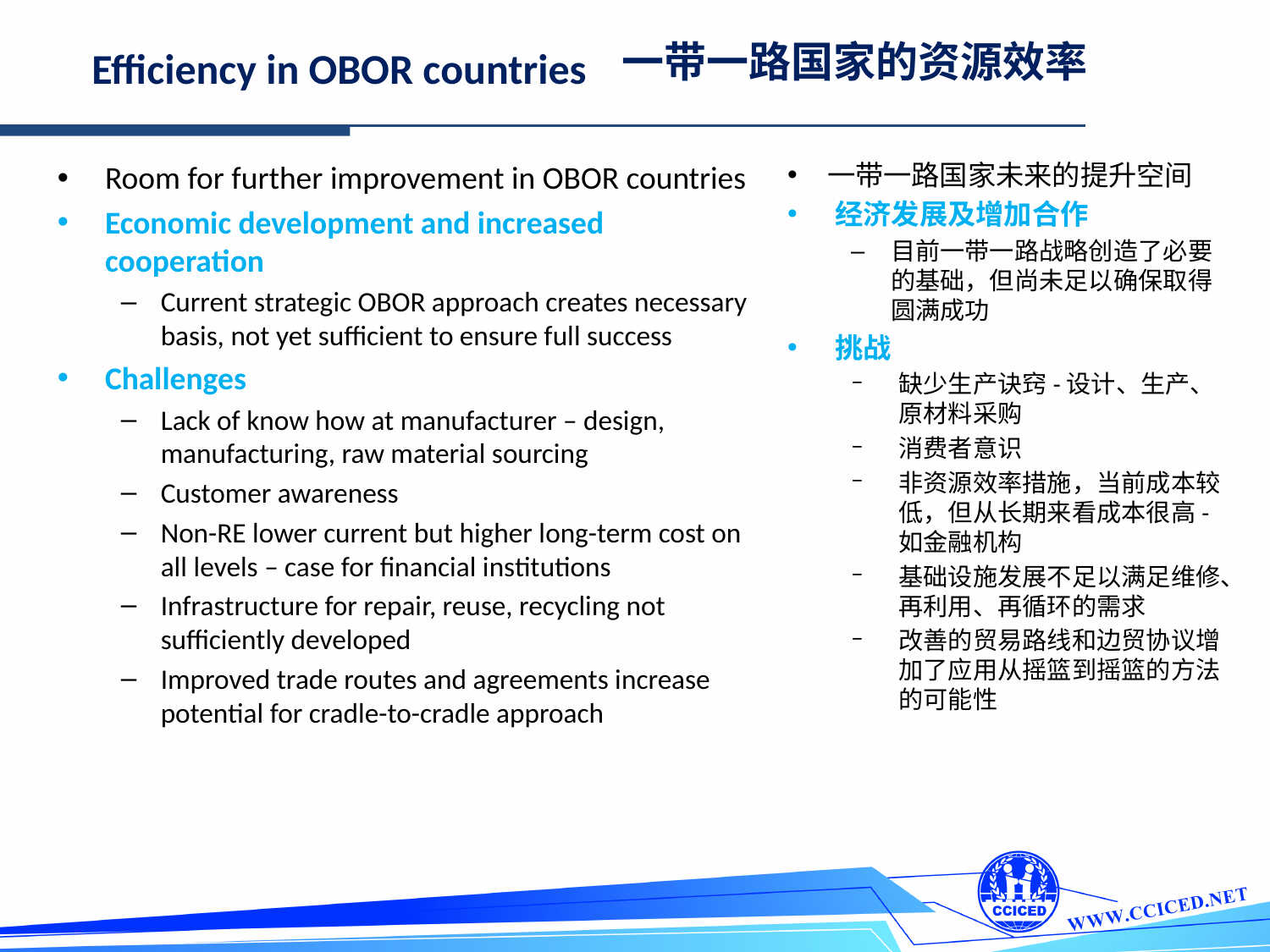

一带一路国家的资源效率
Efficiency in OBOR countries
一带一路国家未来的提升空间
经济发展及增加合作
目前一带一路战略创造了必要的基础，但尚未足以确保取得圆满成功
挑战
缺少生产诀窍-设计、生产、原材料采购
消费者意识
非资源效率措施，当前成本较低，但从长期来看成本很高-如金融机构
基础设施发展不足以满足维修、再利用、再循环的需求
改善的贸易路线和边贸协议增加了应用从摇篮到摇篮的方法的可能性

Room for further improvement in OBOR countries
Economic development and increased cooperation
Current strategic OBOR approach creates necessary basis, not yet sufficient to ensure full success
Challenges
Lack of know how at manufacturer – design, manufacturing, raw material sourcing
Customer awareness
Non-RE lower current but higher long-term cost on all levels – case for financial institutions
Infrastructure for repair, reuse, recycling not sufficiently developed
Improved trade routes and agreements increase potential for cradle-to-cradle approach